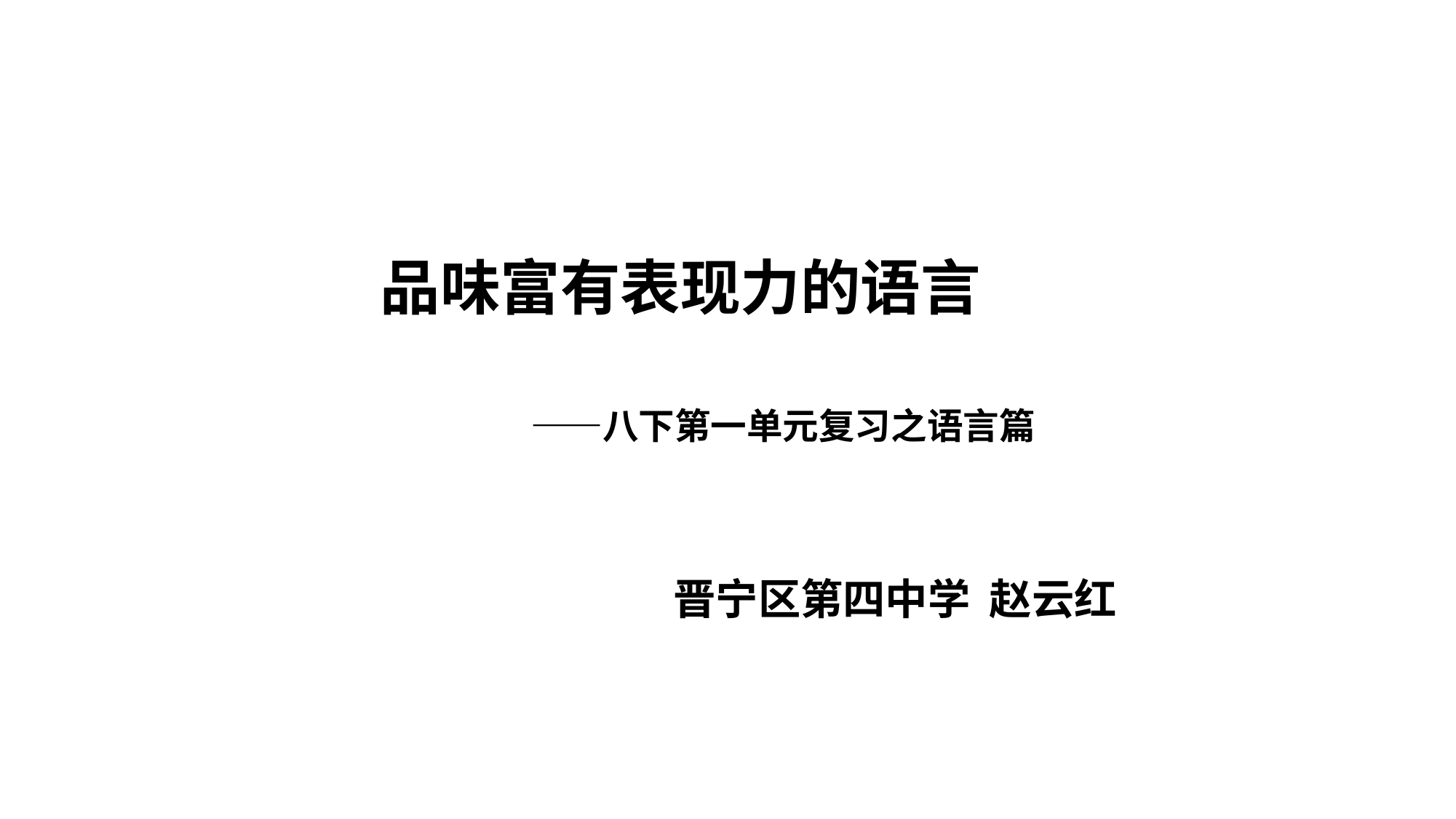

品味富有表现力的语言
               ——八下第一单元复习之语言篇
     晋宁区第四中学  赵云红